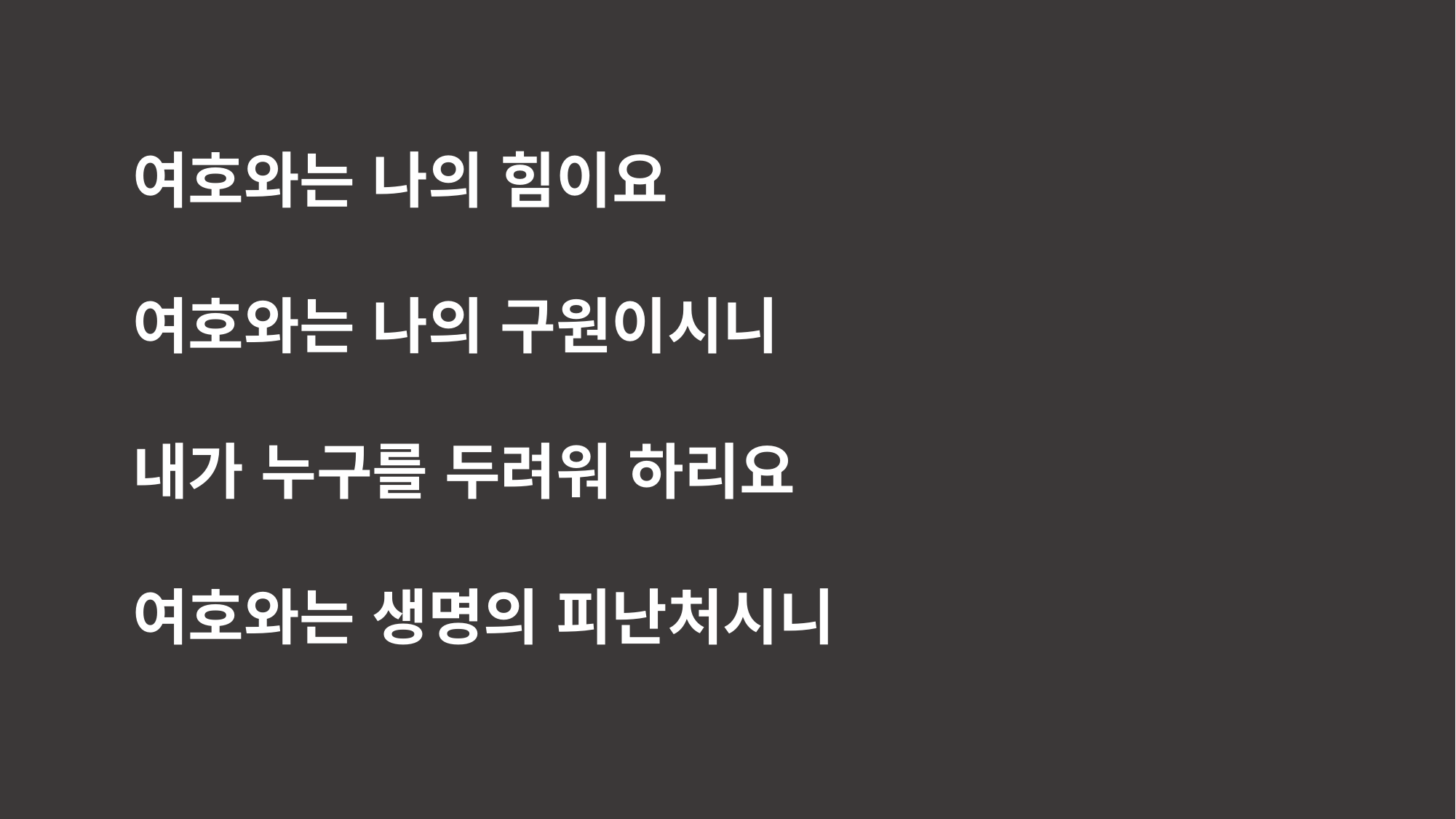

여호와는 나의 힘이요
여호와는 나의 구원이시니
내가 누구를 두려워 하리요
여호와는 생명의 피난처시니